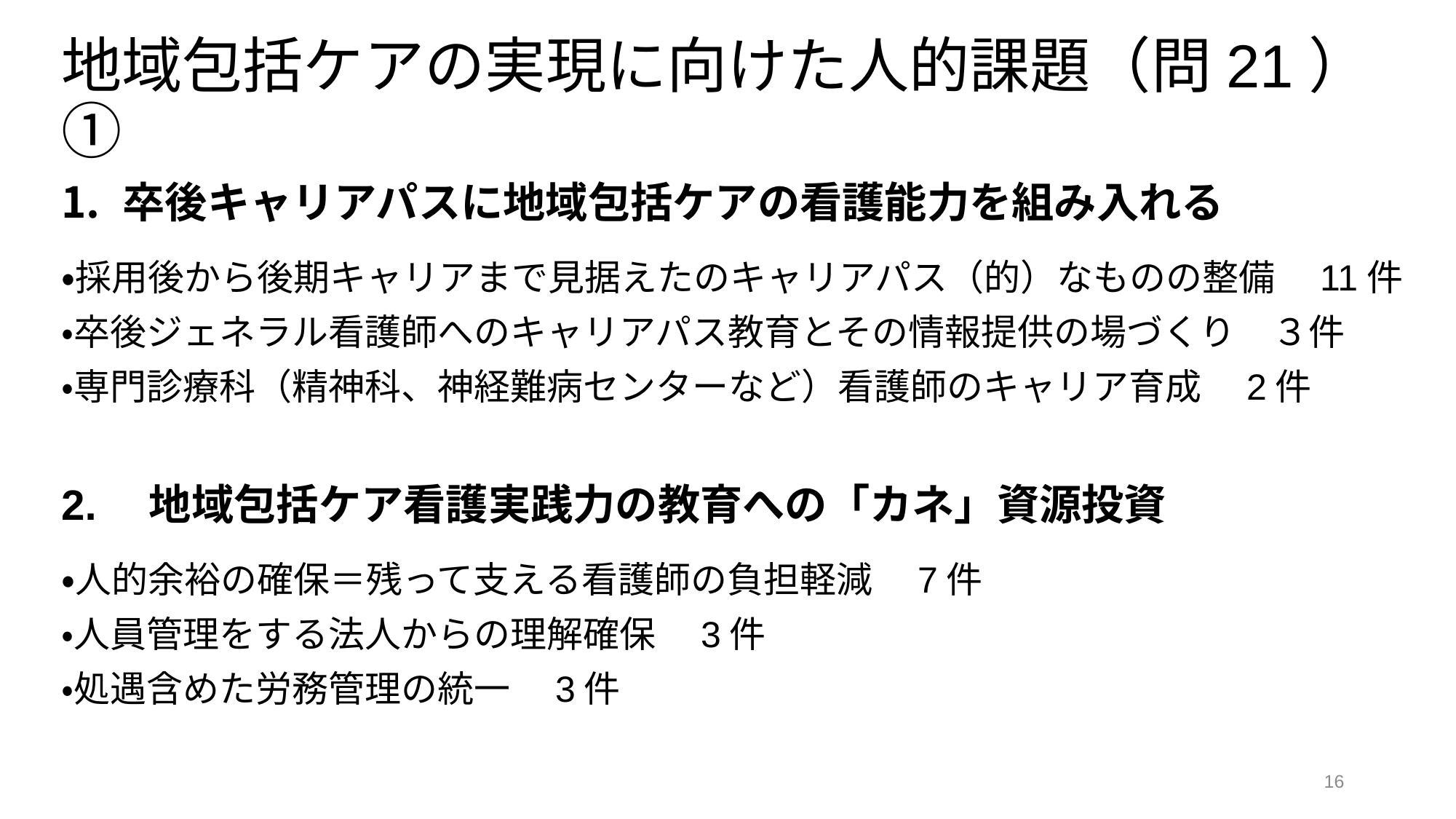

# 地域包括ケアの実現に向けた人的課題（問21）①
卒後キャリアパスに地域包括ケアの看護能力を組み入れる

・採用後から後期キャリアまで見据えたのキャリアパス（的）なものの整備　11件
・卒後ジェネラル看護師へのキャリアパス教育とその情報提供の場づくり　３件
・専門診療科（精神科、神経難病センターなど）看護師のキャリア育成　2件

2.　地域包括ケア看護実践力の教育への「カネ」資源投資

・人的余裕の確保＝残って支える看護師の負担軽減　7件
・人員管理をする法人からの理解確保　3件
・処遇含めた労務管理の統一　3件
16